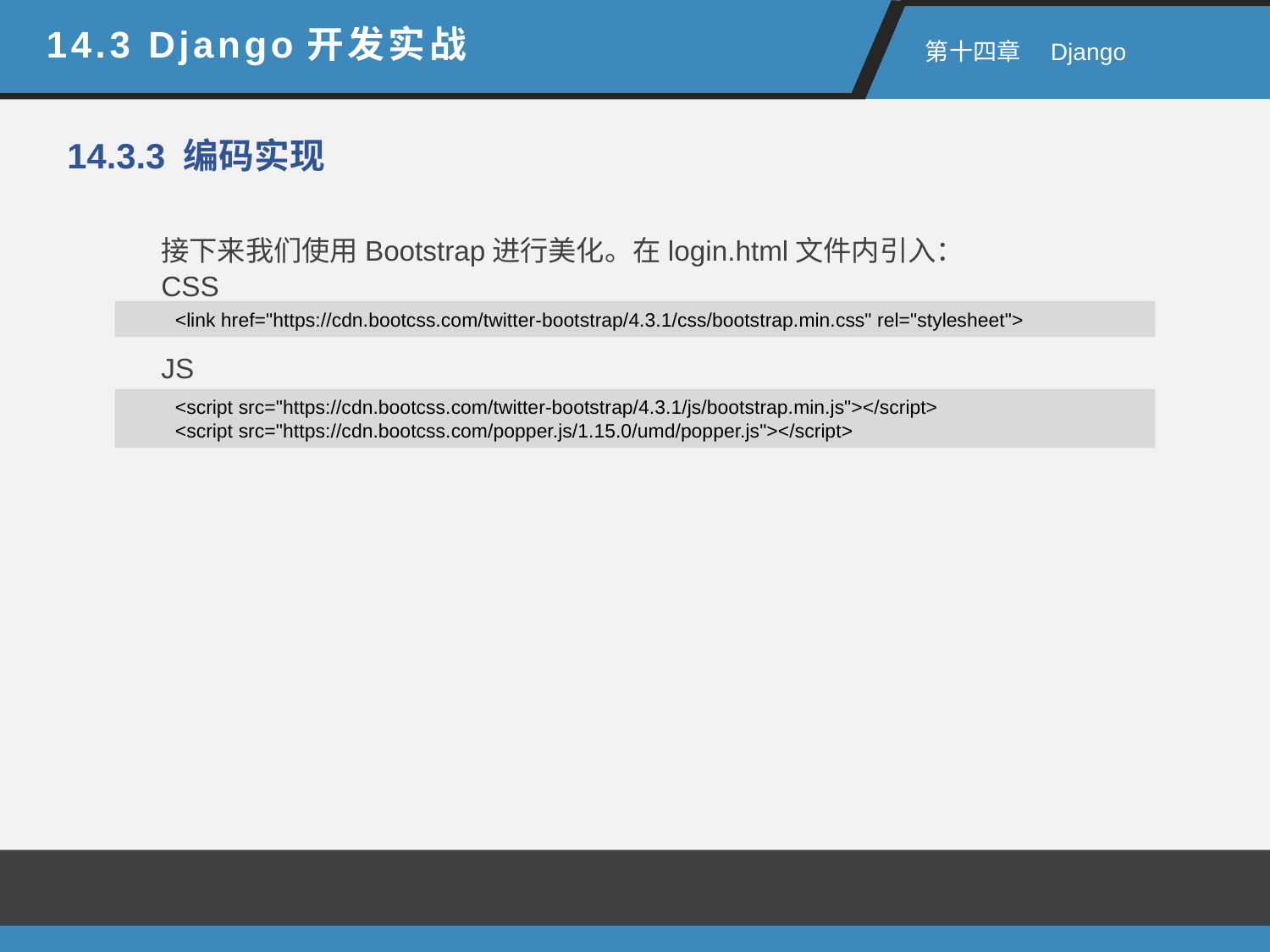

14.3 Django开发实战
  第十四章　Django
14.3.3 编码实现
接下来我们使用Bootstrap进行美化。在login.html文件内引入：
CSS
<link href="https://cdn.bootcss.com/twitter-bootstrap/4.3.1/css/bootstrap.min.css" rel="stylesheet">
JS
<script src="https://cdn.bootcss.com/twitter-bootstrap/4.3.1/js/bootstrap.min.js"></script>
<script src="https://cdn.bootcss.com/popper.js/1.15.0/umd/popper.js"></script>